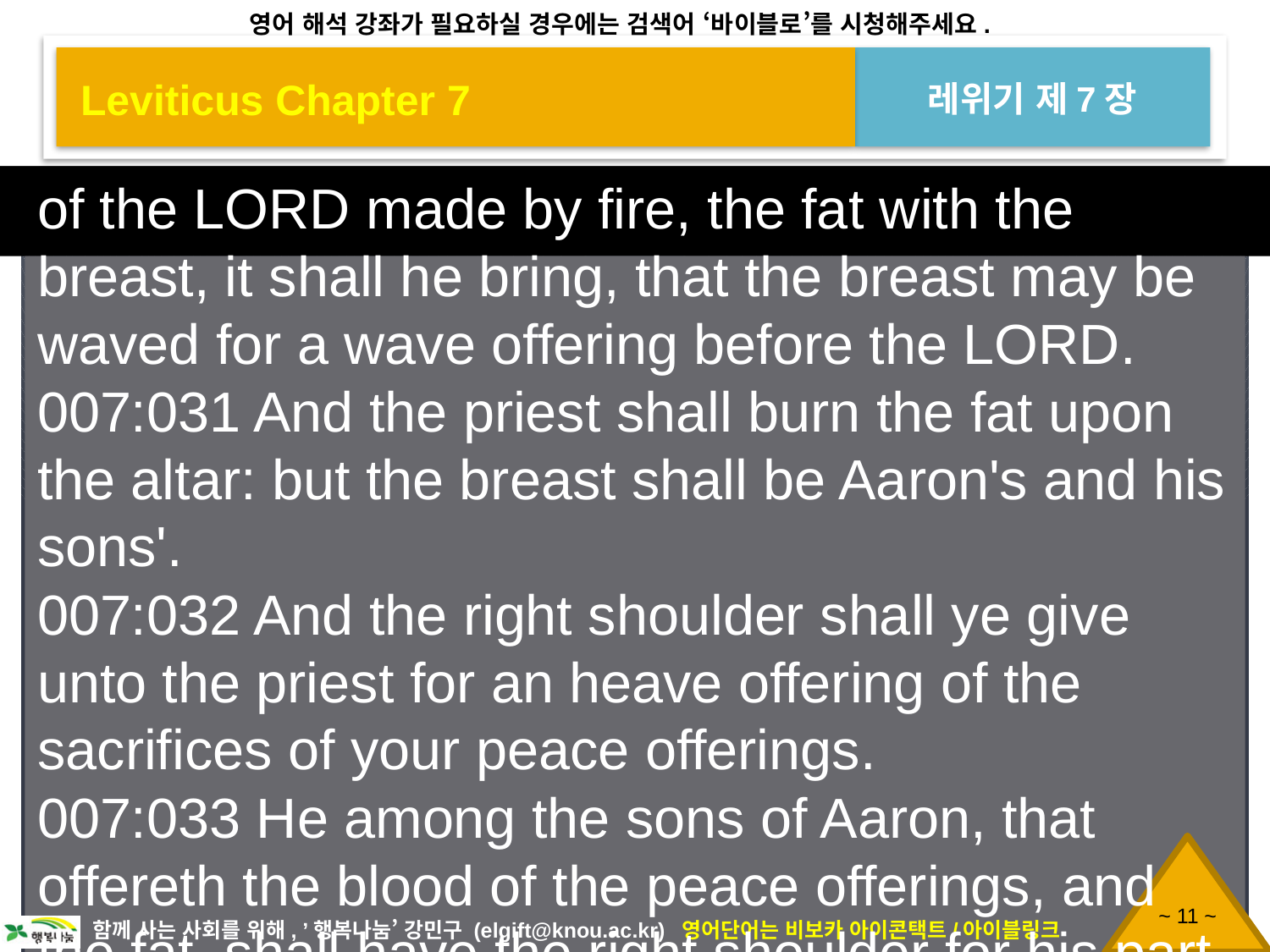

Leviticus Chapter 7
레위기 제7장
of the LORD made by fire, the fat with the breast, it shall he bring, that the breast may be waved for a wave offering before the LORD.
007:031 And the priest shall burn the fat upon the altar: but the breast shall be Aaron's and his sons'.
007:032 And the right shoulder shall ye give unto the priest for an heave offering of the sacrifices of your peace offerings.
007:033 He among the sons of Aaron, that offereth the blood of the peace offerings, and the fat, shall have the right shoulder for his part.